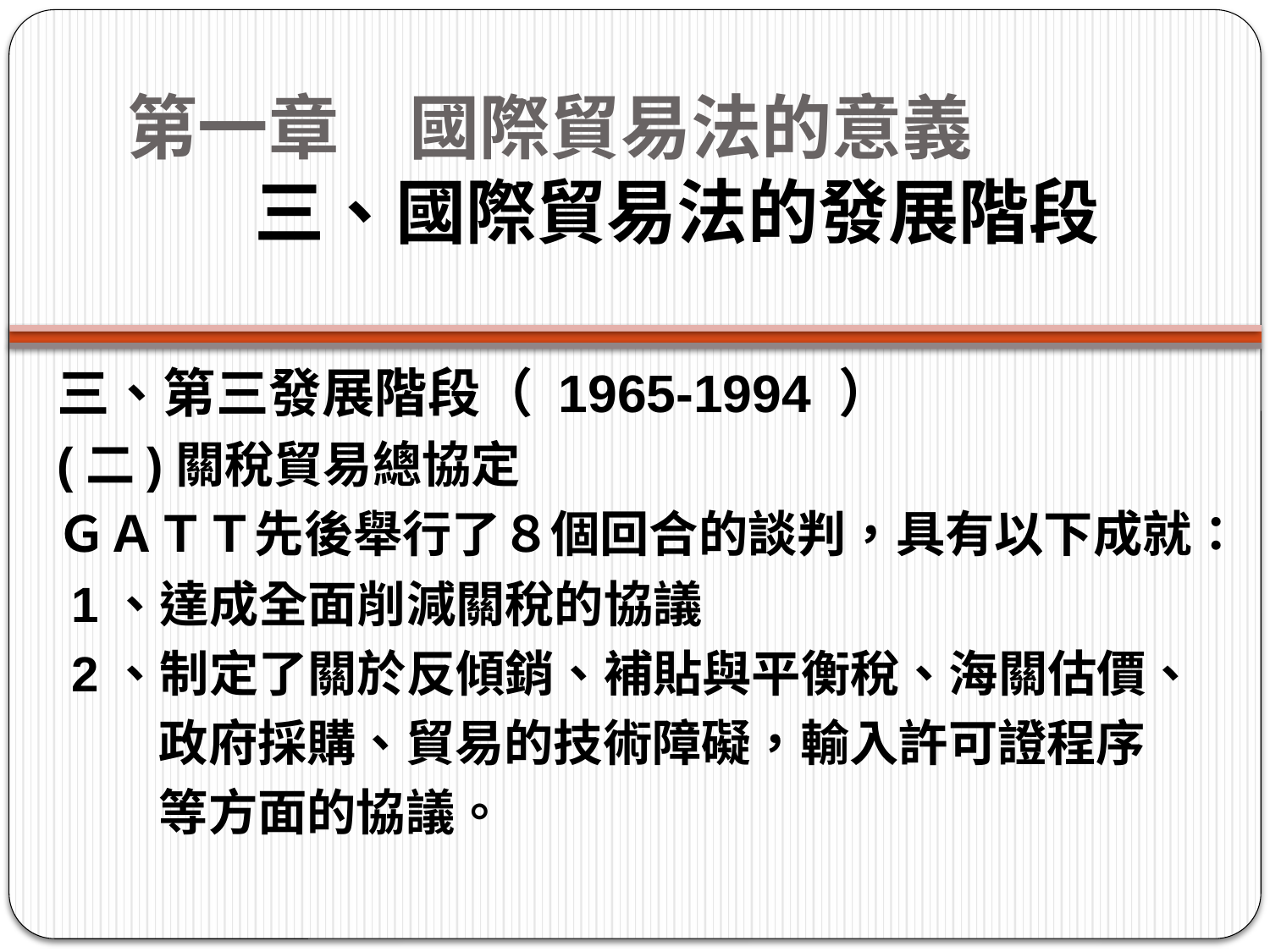

# 第一章　國際貿易法的意義 三、國際貿易法的發展階段
三、第三發展階段（ 1965-1994 ）
(二)關稅貿易總協定
ＧＡＴＴ先後舉行了８個回合的談判，具有以下成就：
 1、達成全面削減關稅的協議
 2、制定了關於反傾銷、補貼與平衡稅、海關估價、
        政府採購、貿易的技術障礙，輸入許可證程序
        等方面的協議。